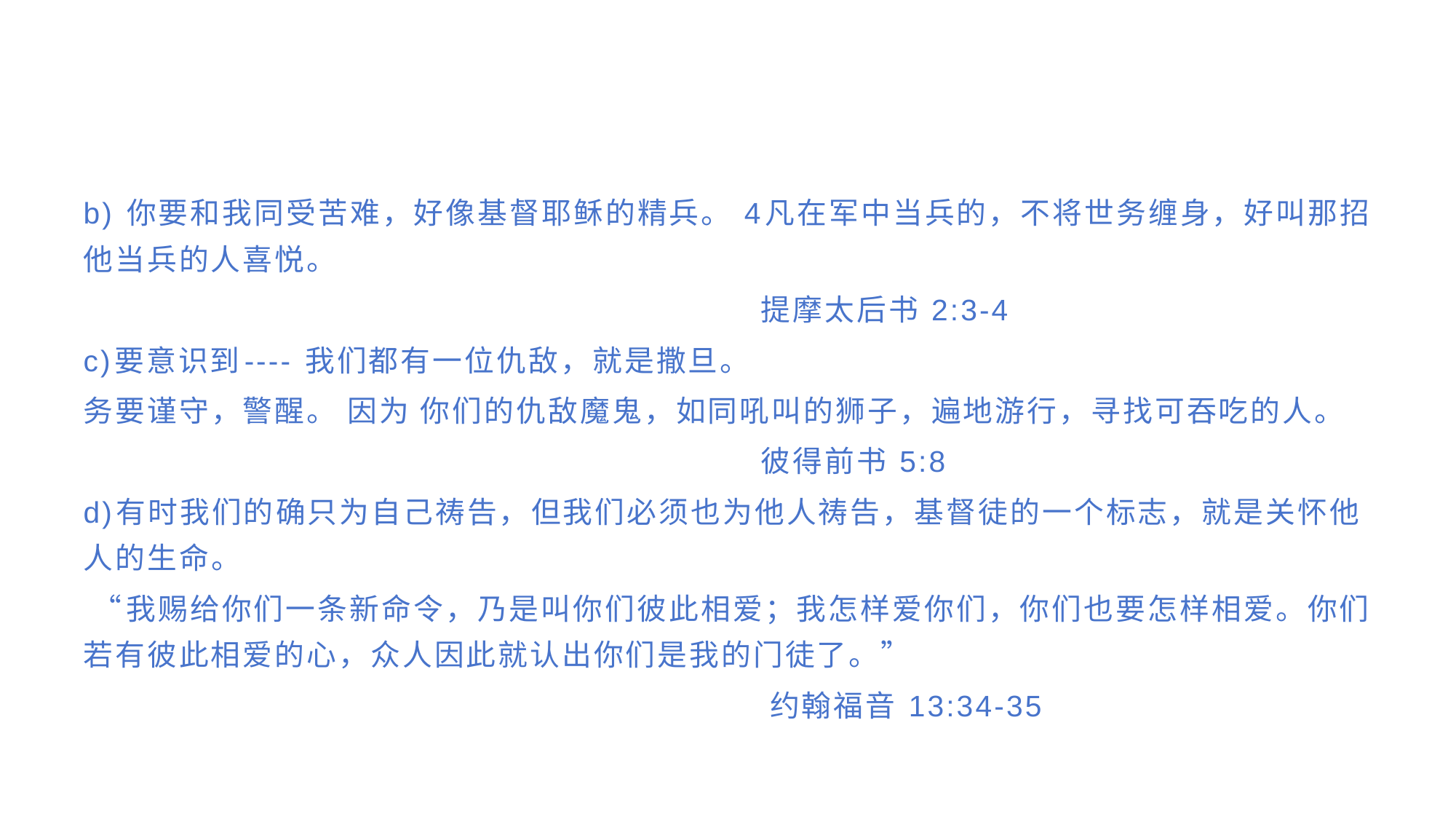

#
b) 你要和我同受苦难，好像基督耶稣的精兵。 4凡在军中当兵的，不将世务缠身，好叫那招他当兵的人喜悦。
                                                                           提摩太后书 2:3-4
c)要意识到---- 我们都有一位仇敌，就是撒旦。
务要谨守，警醒。 因为 你们的仇敌魔鬼，如同吼叫的狮子，遍地游行，寻找可吞吃的人。
                                                                           彼得前书 5:8
d)有时我们的确只为自己祷告，但我们必须也为他人祷告，基督徒的一个标志，就是关怀他人的生命。
 “我赐给你们一条新命令，乃是叫你们彼此相爱；我怎样爱你们，你们也要怎样相爱。你们若有彼此相爱的心，众人因此就认出你们是我的门徒了。”
                                                                            约翰福音 13:34-35